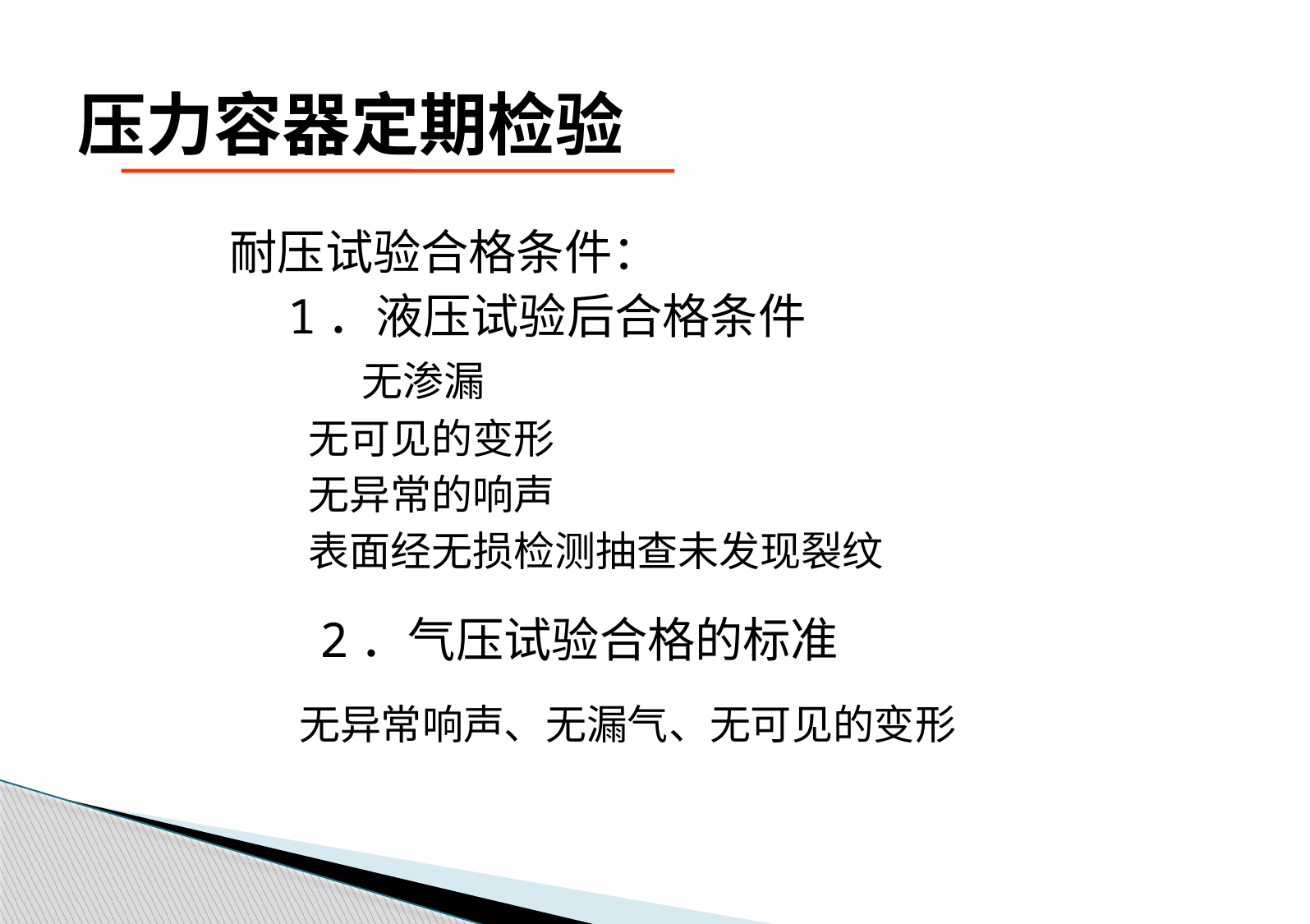

# 压力容器定期检验

  耐压试验合格条件：
       1．液压试验后合格条件
               无渗漏
           无可见的变形
           无异常的响声
           表面经无损检测抽查未发现裂纹
     2．气压试验合格的标准
          无异常响声、无漏气、无可见的变形